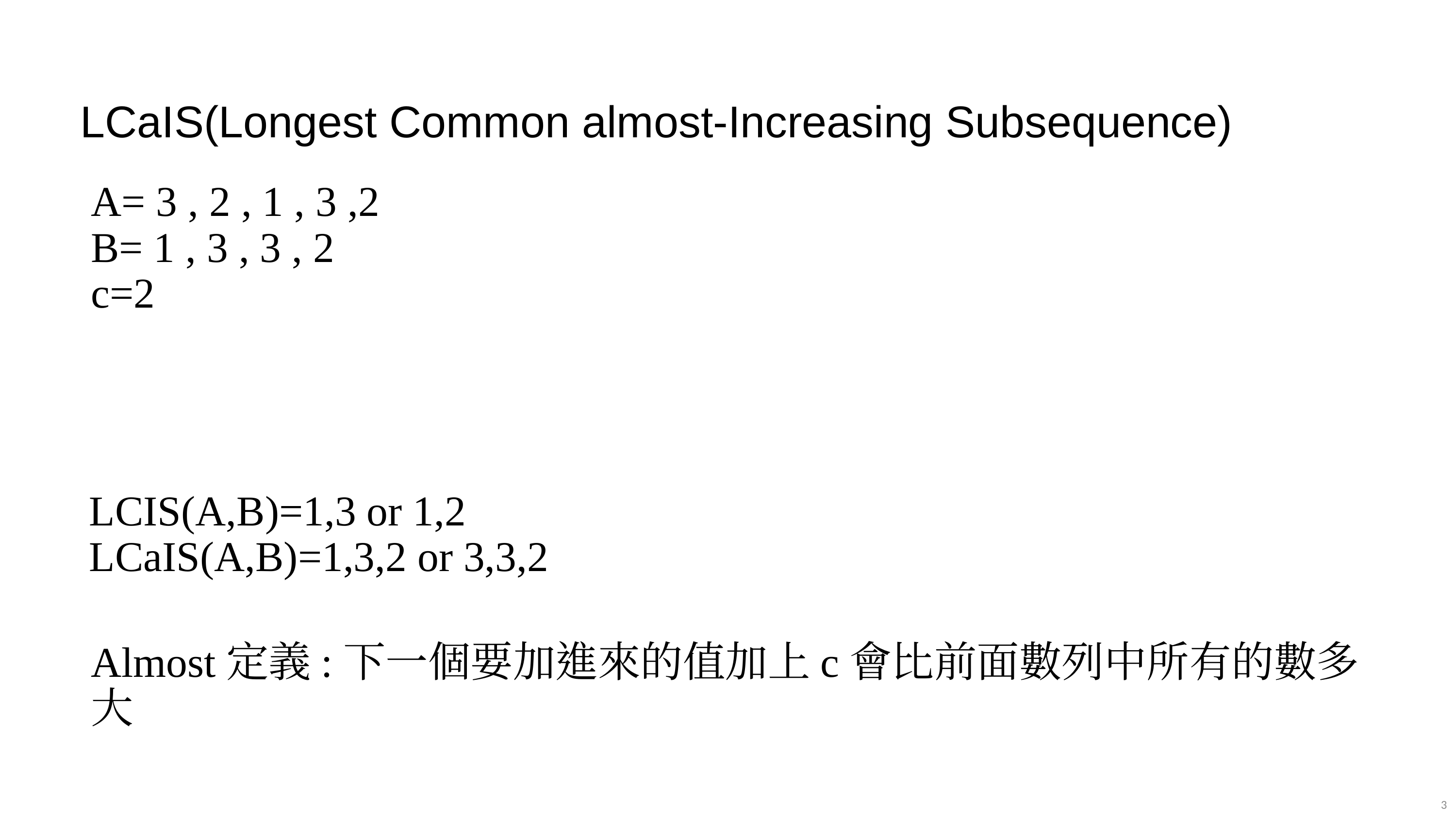

LCaIS(Longest Common almost-Increasing Subsequence)
A= 3 , 2 , 1 , 3 ,2
B= 1 , 3 , 3 , 2
c=2
LCIS(A,B)=1,3 or 1,2
LCaIS(A,B)=1,3,2 or 3,3,2
Almost定義:下一個要加進來的值加上c會比前面數列中所有的數多大
3